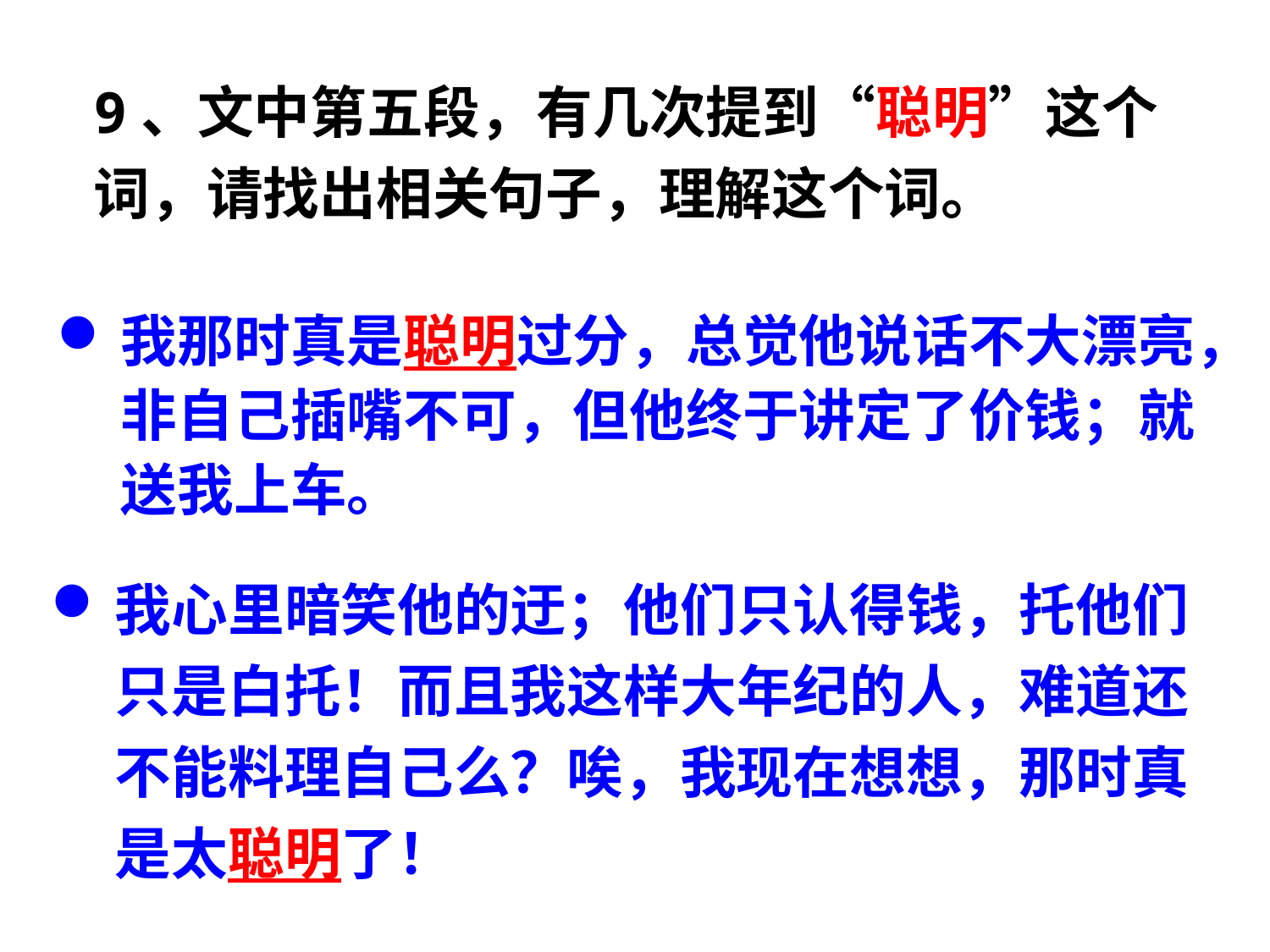

9、文中第五段，有几次提到“聪明”这个词，请找出相关句子，理解这个词。
我那时真是聪明过分，总觉他说话不大漂亮，非自己插嘴不可，但他终于讲定了价钱；就送我上车。
我心里暗笑他的迂；他们只认得钱，托他们只是白托！而且我这样大年纪的人，难道还不能料理自己么？唉，我现在想想，那时真是太聪明了！